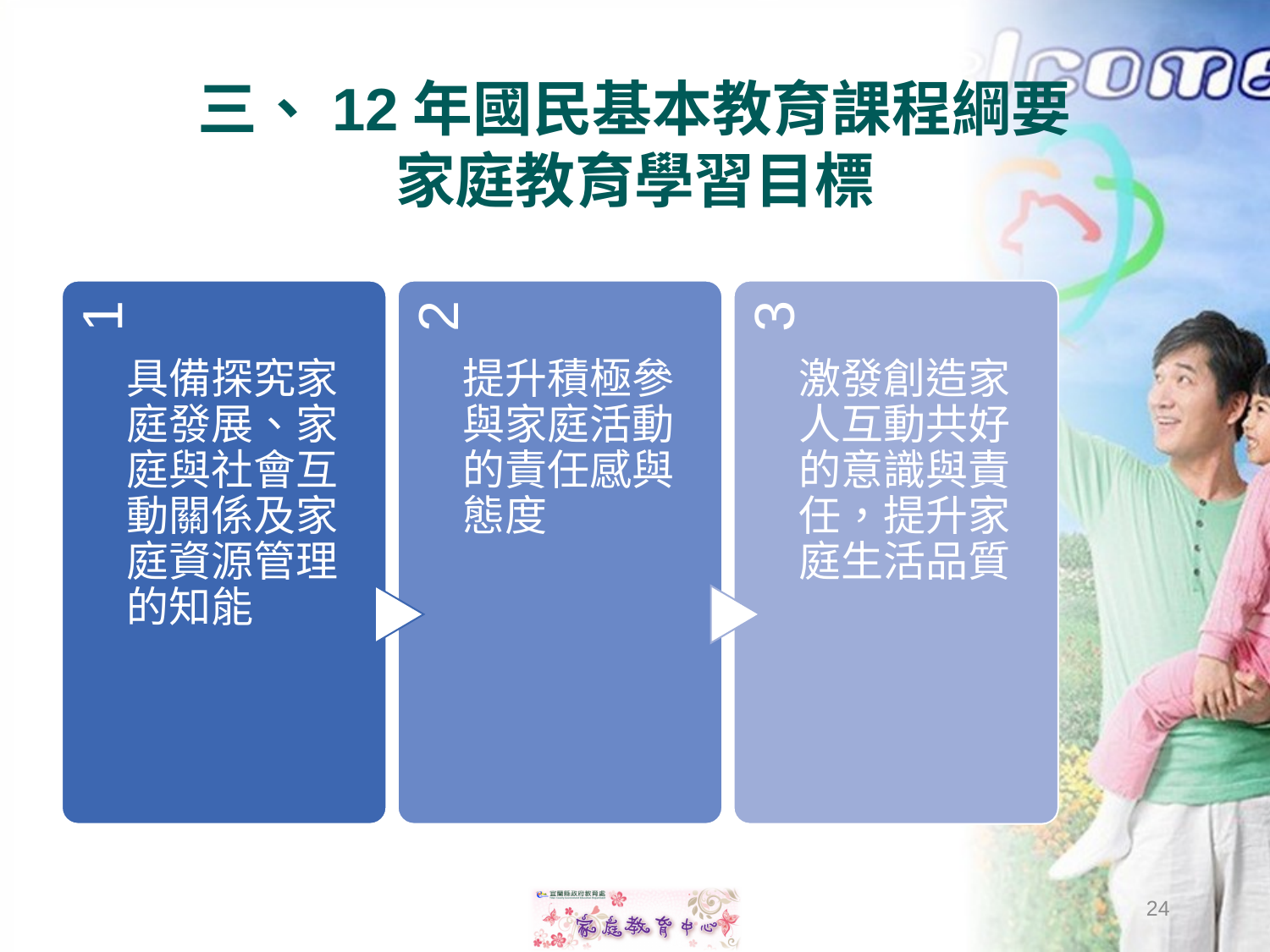

# 三、12年國民基本教育課程綱要 家庭教育學習目標
1

具備探究家庭發展、家庭與社會互動關係及家庭資源管理的知能
2

提升積極參與家庭活動的責任感與態度
3

激發創造家人互動共好的意識與責任，提升家庭生活品質
24